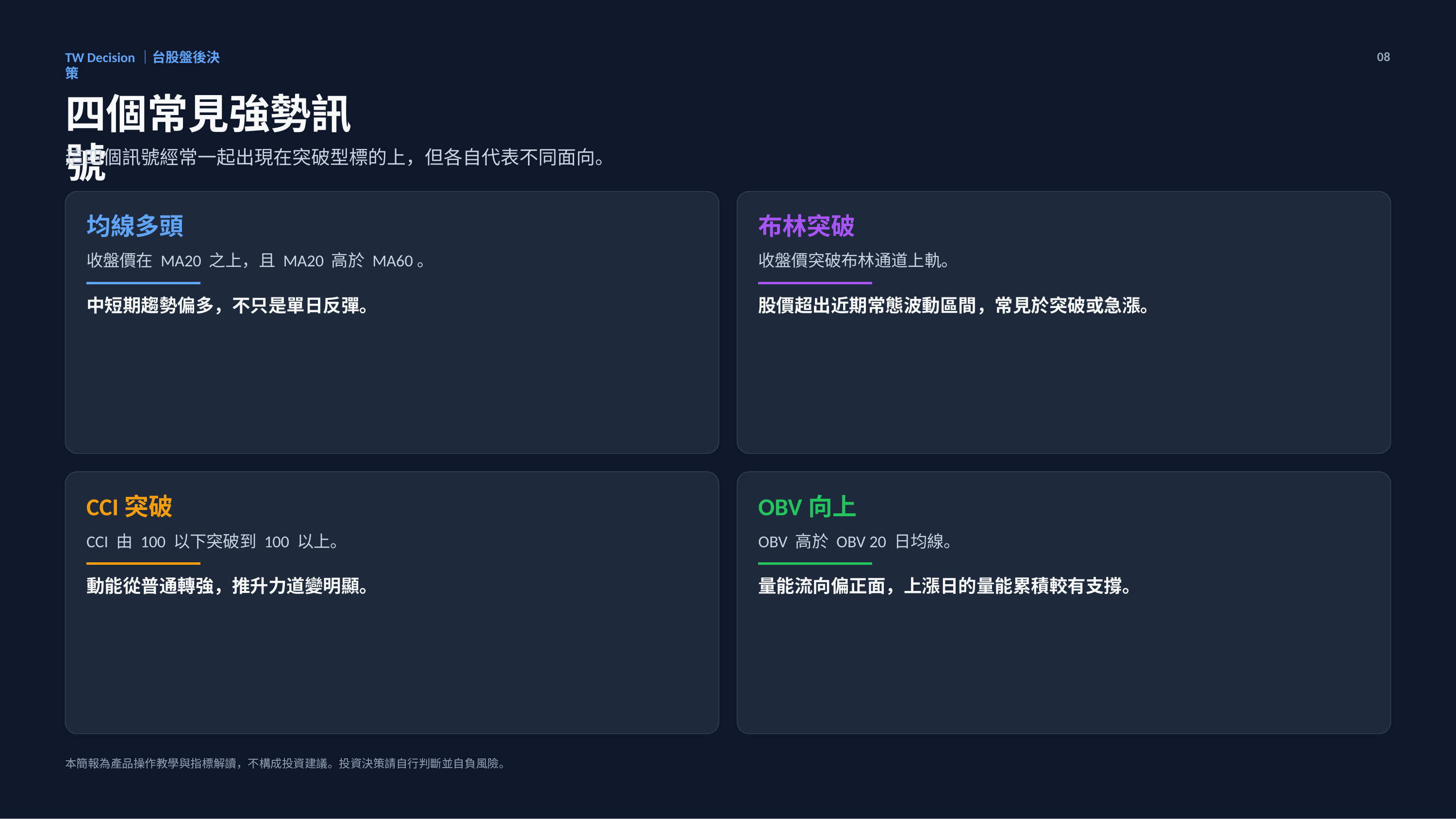

TW Decision｜台股盤後決策
08
四個常見強勢訊號
這四個訊號經常一起出現在突破型標的上，但各自代表不同面向。

均線多頭
布林突破
收盤價在 MA20 之上，且 MA20 高於 MA60。
收盤價突破布林通道上軌。

中短期趨勢偏多，不只是單日反彈。
股價超出近期常態波動區間，常見於突破或急漲。

CCI突破
OBV向上
CCI 由 100 以下突破到 100 以上。
OBV 高於 OBV 20 日均線。

動能從普通轉強，推升力道變明顯。
量能流向偏正面，上漲日的量能累積較有支撐。
本簡報為產品操作教學與指標解讀，不構成投資建議。投資決策請自行判斷並自負風險。